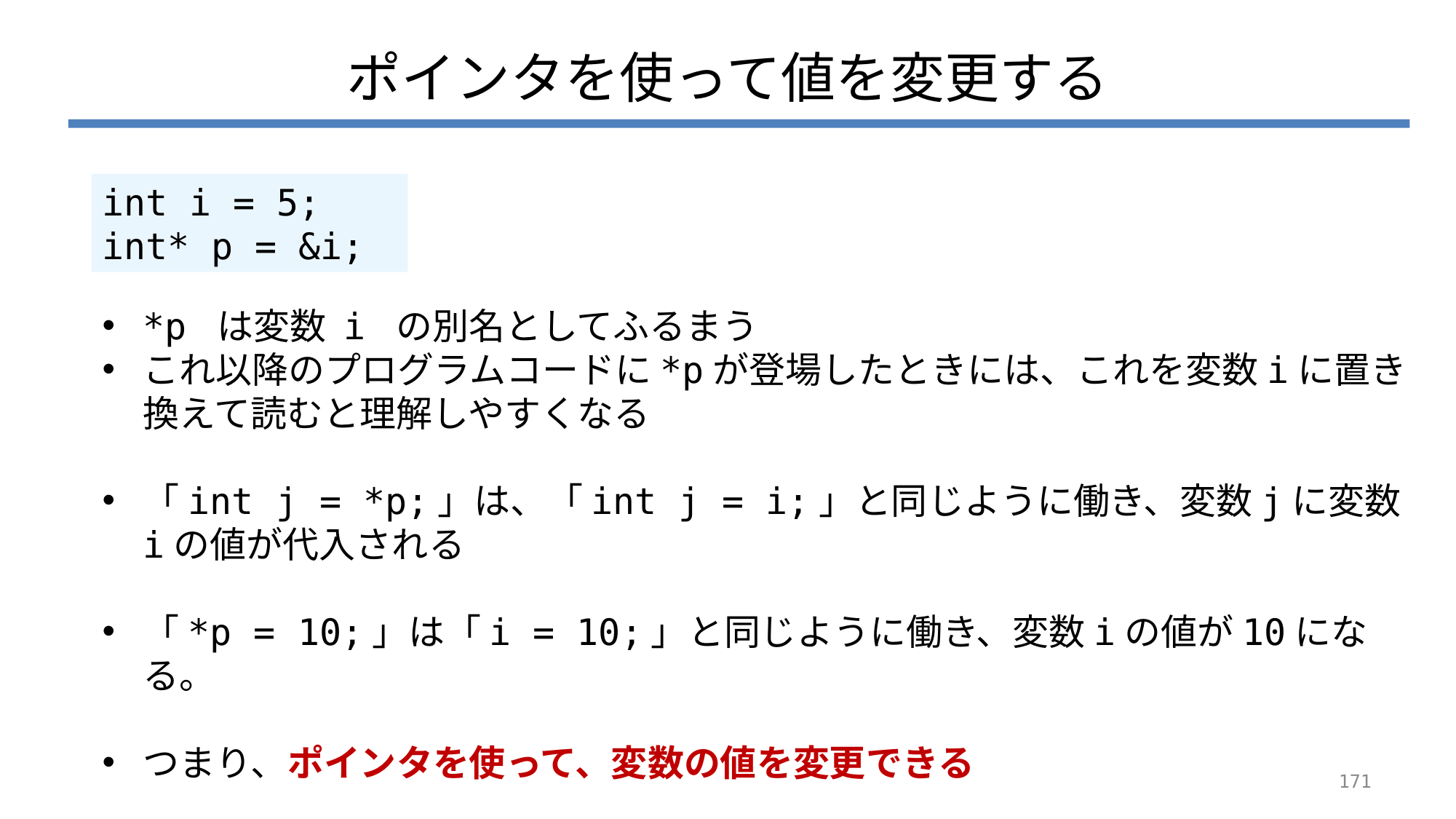

# ポインタを使って値を変更する
int i = 5;
int* p = &i;
*p は変数 i の別名としてふるまう
これ以降のプログラムコードに*pが登場したときには、これを変数iに置き換えて読むと理解しやすくなる

「int j = *p;」は、「int j = i;」と同じように働き、変数jに変数iの値が代入される

「*p = 10;」は「i = 10;」と同じように働き、変数iの値が10になる。

つまり、ポインタを使って、変数の値を変更できる

171